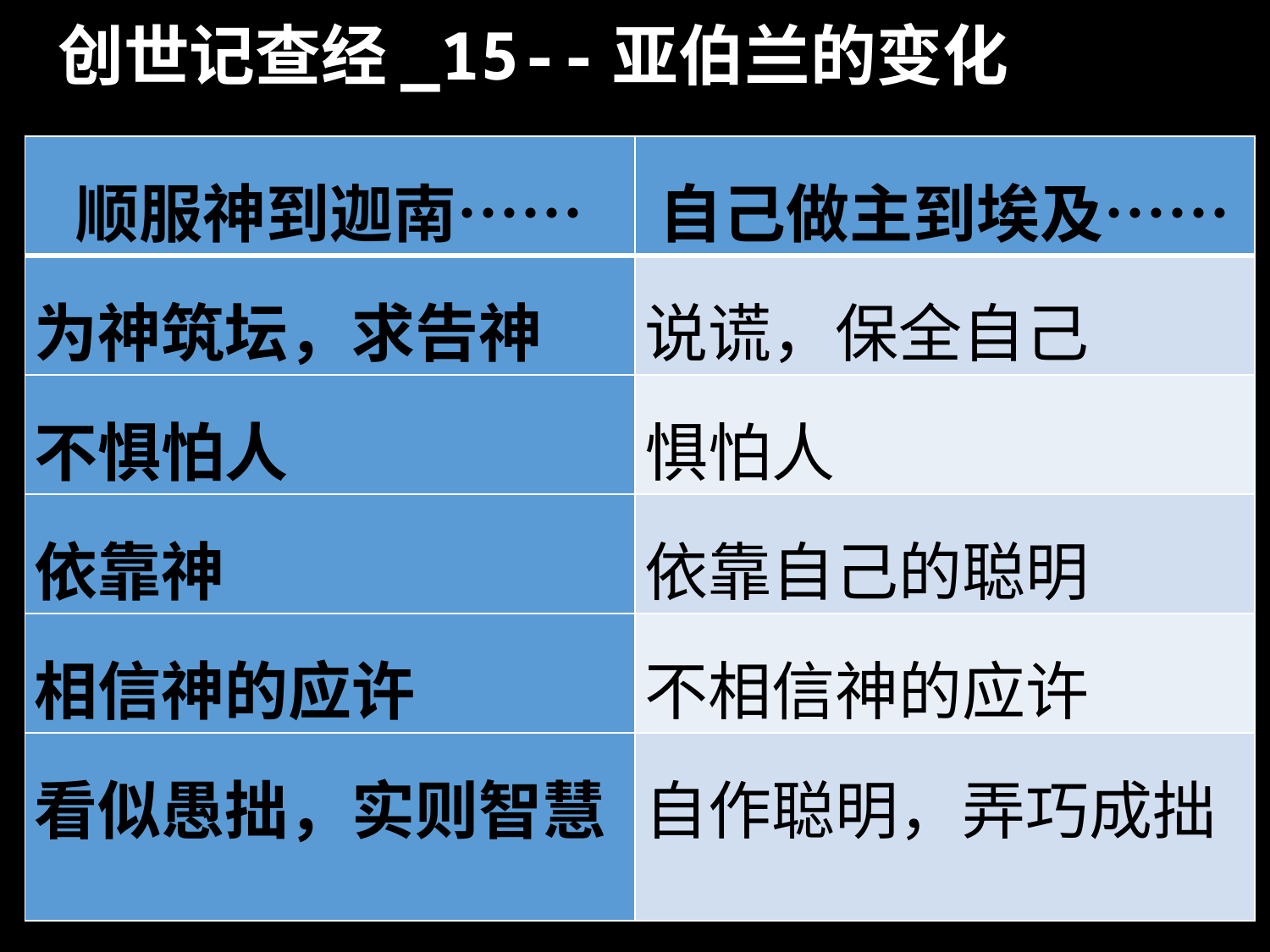

# 创世记查经_15--亚伯兰的变化

| 顺服神到迦南…… | 自己做主到埃及…… |
| --- | --- |
| 为神筑坛，求告神 | 说谎，保全自己 |
| 不惧怕人 | 惧怕人 |
| 依靠神 | 依靠自己的聪明 |
| 相信神的应许 | 不相信神的应许 |
| 看似愚拙，实则智慧 | 自作聪明，弄巧成拙 |